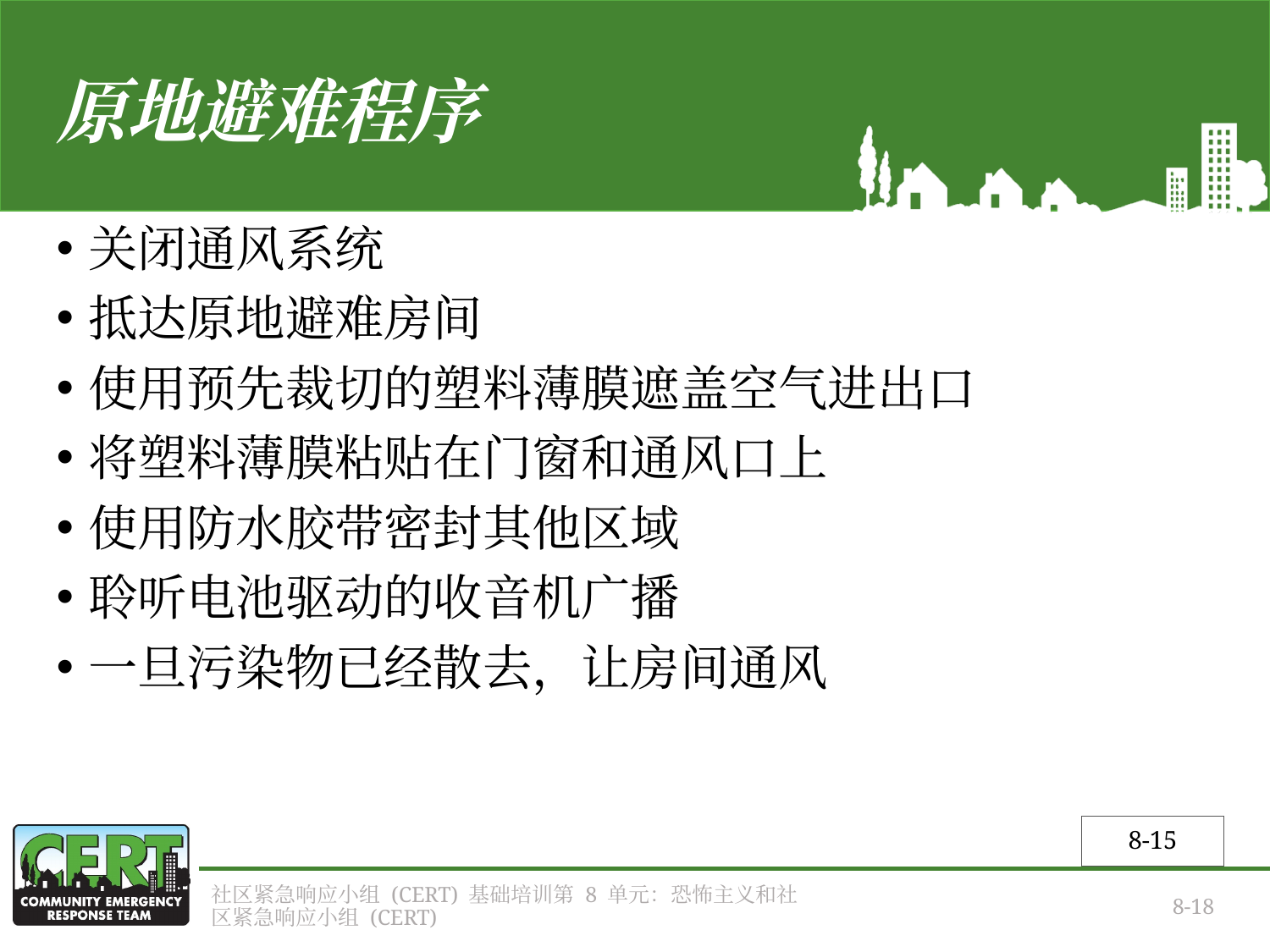

# 原地避难程序
关闭通风系统
抵达原地避难房间
使用预先裁切的塑料薄膜遮盖空气进出口
将塑料薄膜粘贴在门窗和通风口上
使用防水胶带密封其他区域
聆听电池驱动的收音机广播
一旦污染物已经散去，让房间通风
8-15
社区紧急响应小组 (CERT) 基础培训第 8 单元：恐怖主义和社区紧急响应小组 (CERT)
8-18